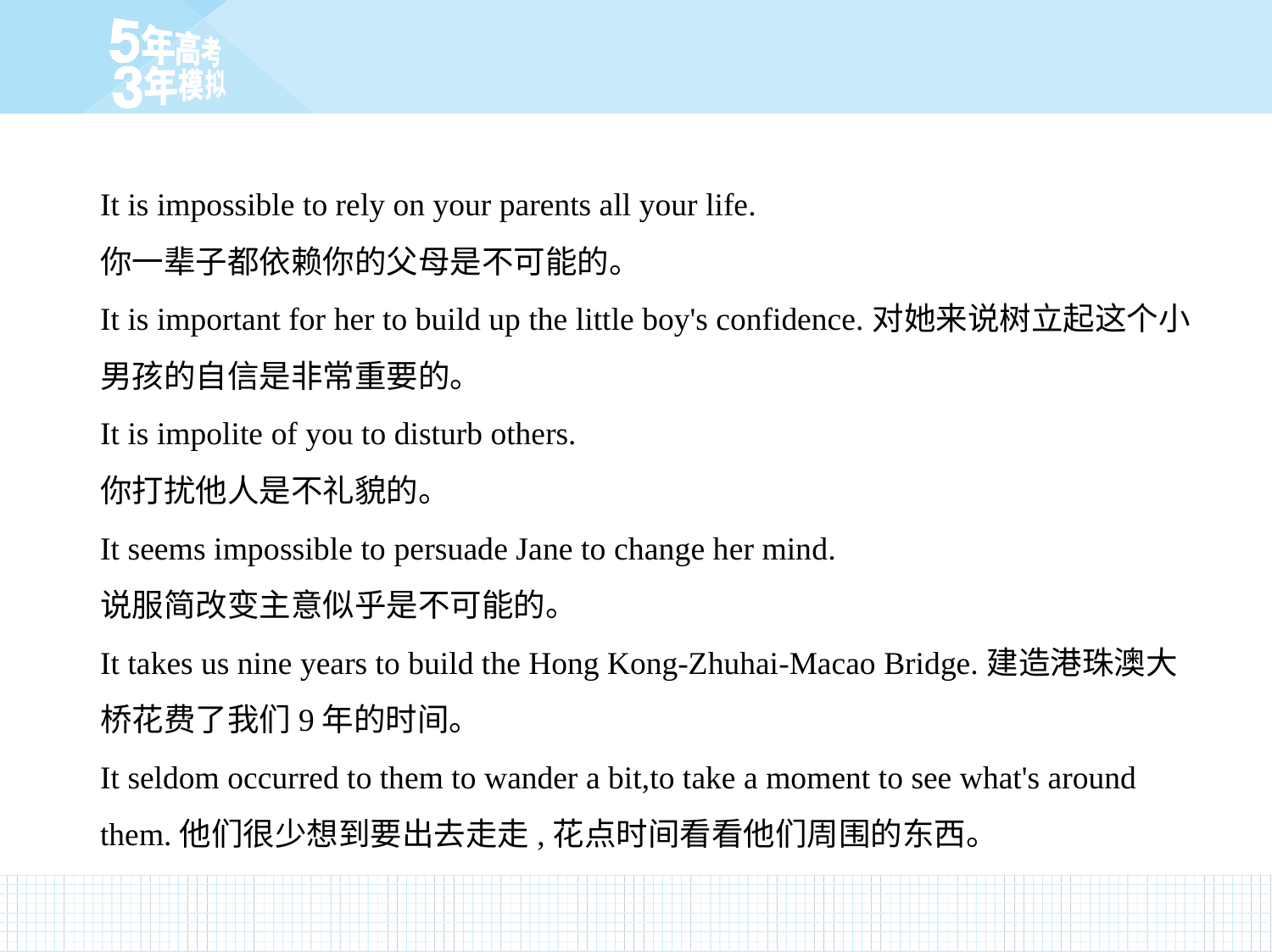

It is impossible to rely on your parents all your life.
你一辈子都依赖你的父母是不可能的。
It is important for her to build up the little boy's confidence.对她来说树立起这个小
男孩的自信是非常重要的。
It is impolite of you to disturb others.
你打扰他人是不礼貌的。
It seems impossible to persuade Jane to change her mind.
说服简改变主意似乎是不可能的。
It takes us nine years to build the Hong Kong-Zhuhai-Macao Bridge.建造港珠澳大
桥花费了我们9年的时间。
It seldom occurred to them to wander a bit,to take a moment to see what's around
them.他们很少想到要出去走走,花点时间看看他们周围的东西。